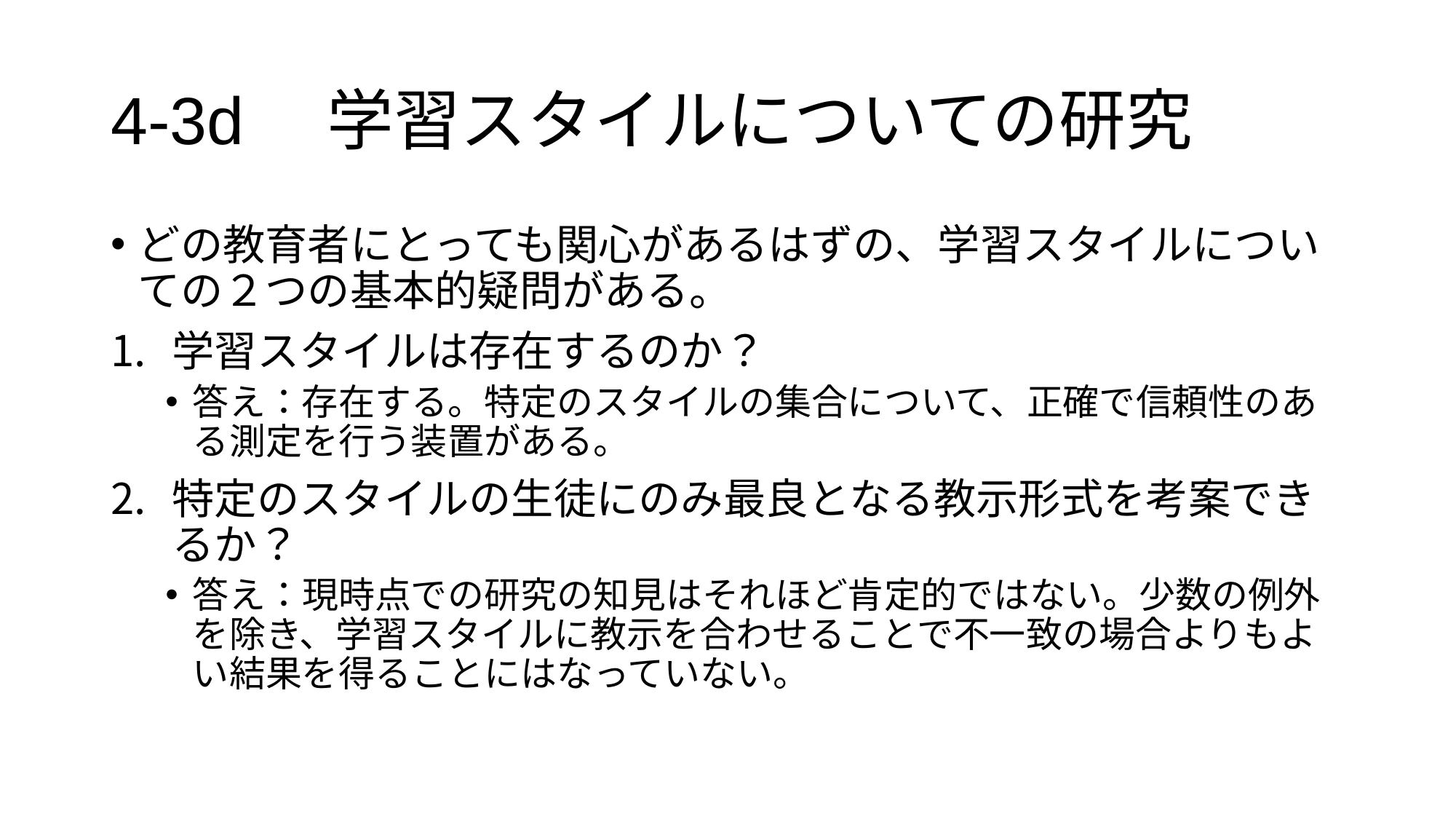

# 4-3d　学習スタイルについての研究
どの教育者にとっても関心があるはずの、学習スタイルについての２つの基本的疑問がある。
学習スタイルは存在するのか？
答え：存在する。特定のスタイルの集合について、正確で信頼性のある測定を行う装置がある。
特定のスタイルの生徒にのみ最良となる教示形式を考案できるか？
答え：現時点での研究の知見はそれほど肯定的ではない。少数の例外を除き、学習スタイルに教示を合わせることで不一致の場合よりもよい結果を得ることにはなっていない。